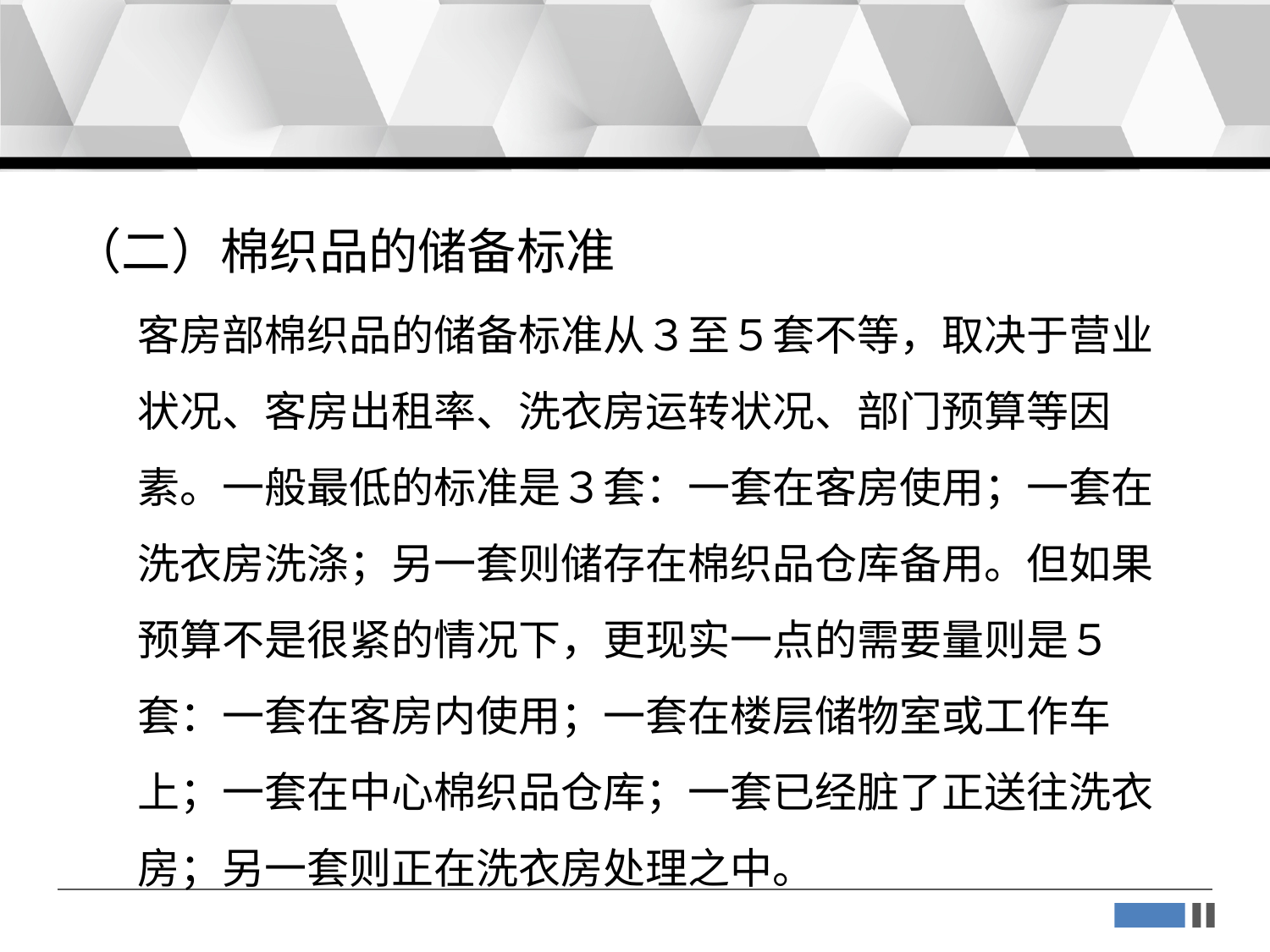

（二）棉织品的储备标准
客房部棉织品的储备标准从３至５套不等，取决于营业状况、客房出租率、洗衣房运转状况、部门预算等因素。一般最低的标准是３套：一套在客房使用；一套在洗衣房洗涤；另一套则储存在棉织品仓库备用。但如果预算不是很紧的情况下，更现实一点的需要量则是５套：一套在客房内使用；一套在楼层储物室或工作车上；一套在中心棉织品仓库；一套已经脏了正送往洗衣房；另一套则正在洗衣房处理之中。